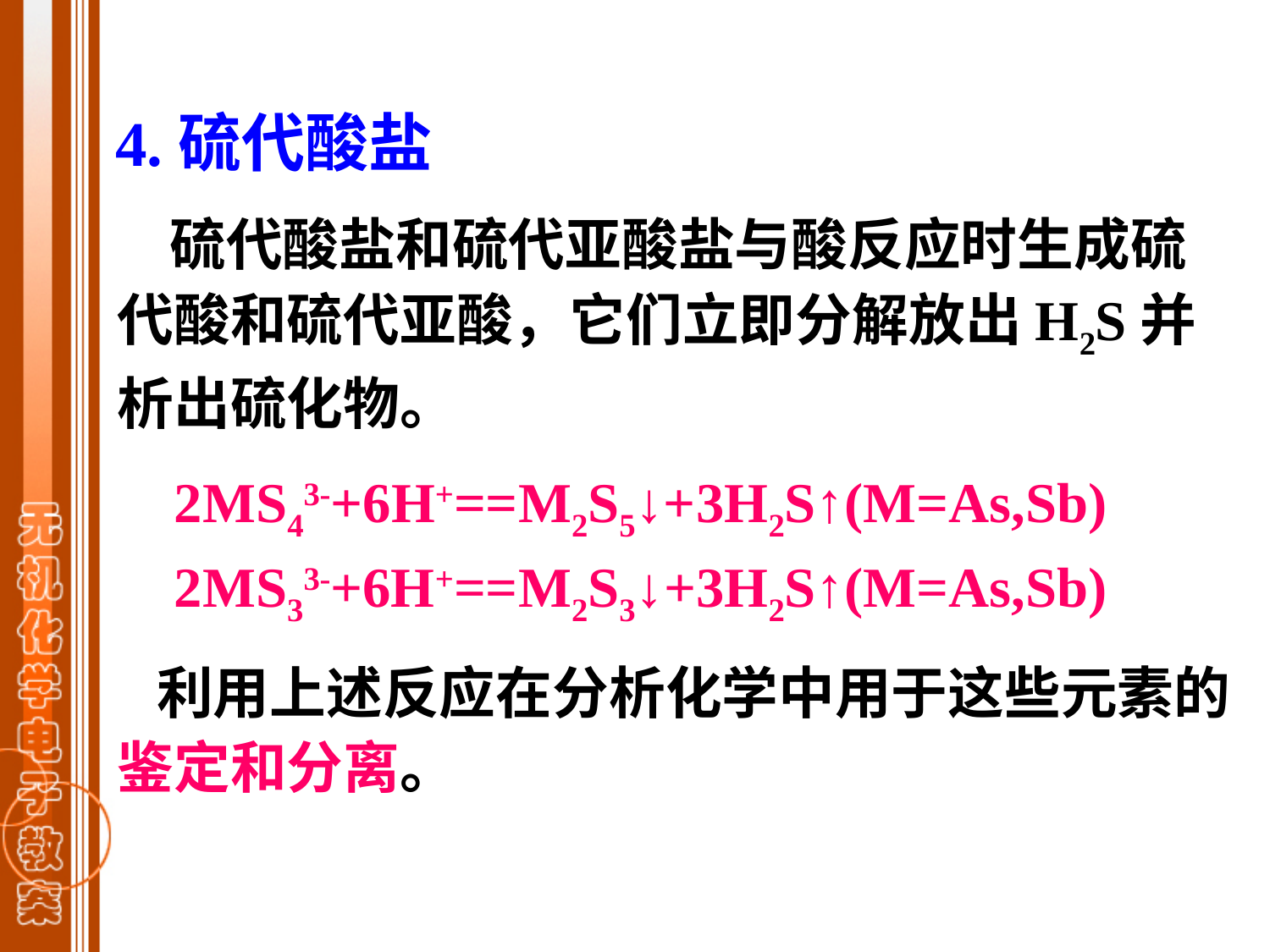

4.硫代酸盐
   硫代酸盐和硫代亚酸盐与酸反应时生成硫代酸和硫代亚酸，它们立即分解放出H2S并析出硫化物。
    2MS43-+6H+==M2S5↓+3H2S↑(M=As,Sb)
    2MS33-+6H+==M2S3↓+3H2S↑(M=As,Sb)
  利用上述反应在分析化学中用于这些元素的鉴定和分离。
120